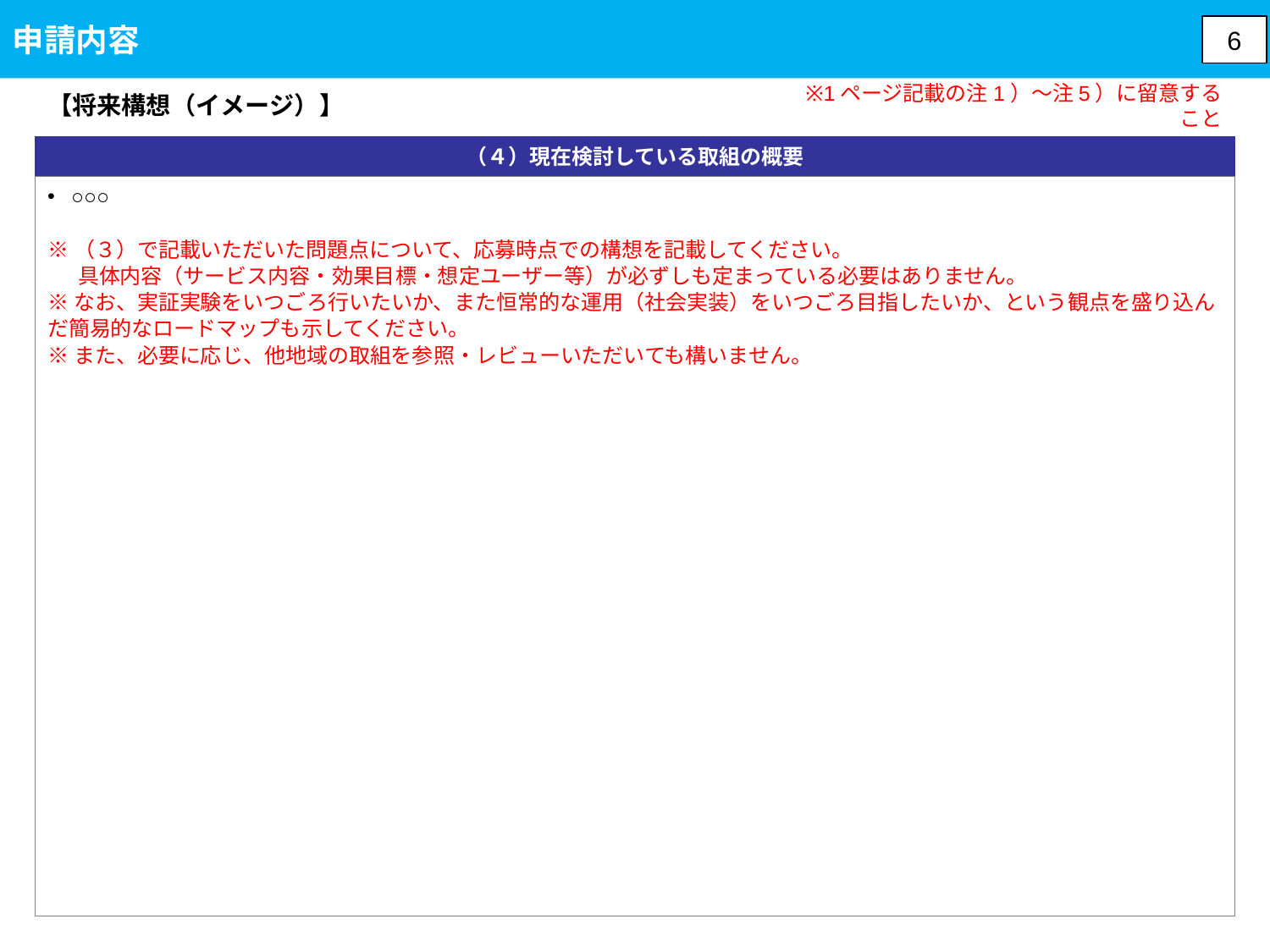

申請内容
6
【将来構想（イメージ）】
※1ページ記載の注1）～注5）に留意すること
（４）現在検討している取組の概要
○○○

※（３）で記載いただいた問題点について、応募時点での構想を記載してください。
　  具体内容（サービス内容・効果目標・想定ユーザー等）が必ずしも定まっている必要はありません。
※なお、実証実験をいつごろ行いたいか、また恒常的な運用（社会実装）をいつごろ目指したいか、という観点を盛り込んだ簡易的なロードマップも示してください。
※また、必要に応じ、他地域の取組を参照・レビューいただいても構いません。